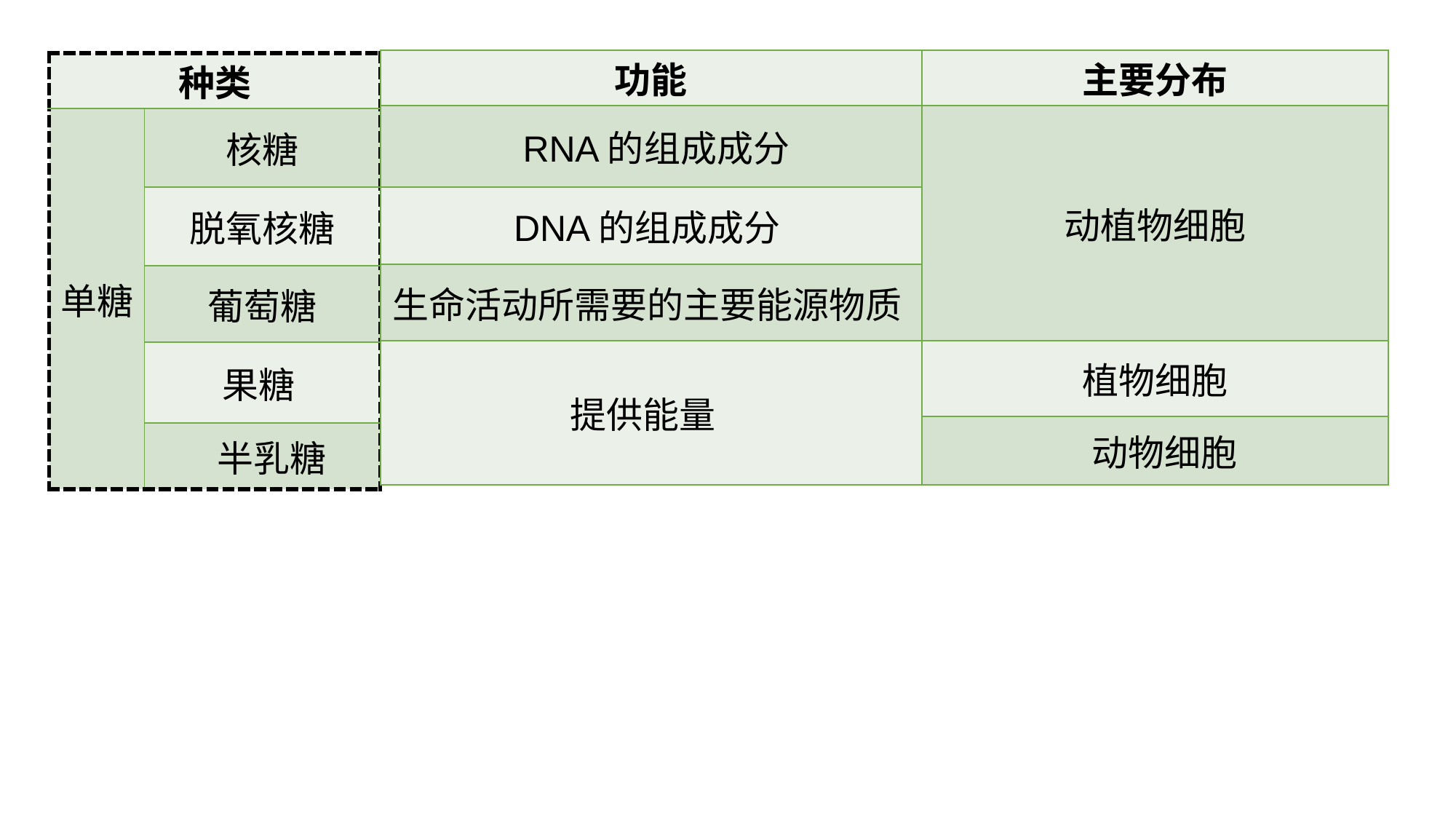

| 功能 | 主要分布 |
| --- | --- |
| RNA的组成成分 | 动植物细胞 |
| DNA的组成成分 |  |
| 生命活动所需要的主要能源物质 |  |
| 提供能量 | 植物细胞 |
|  | 动物细胞 |
| 种类 |  |
| --- | --- |
| 单糖 | 核糖 |
|  | 脱氧核糖 |
|  | 葡萄糖 |
|  | 果糖 |
|  | 半乳糖 |